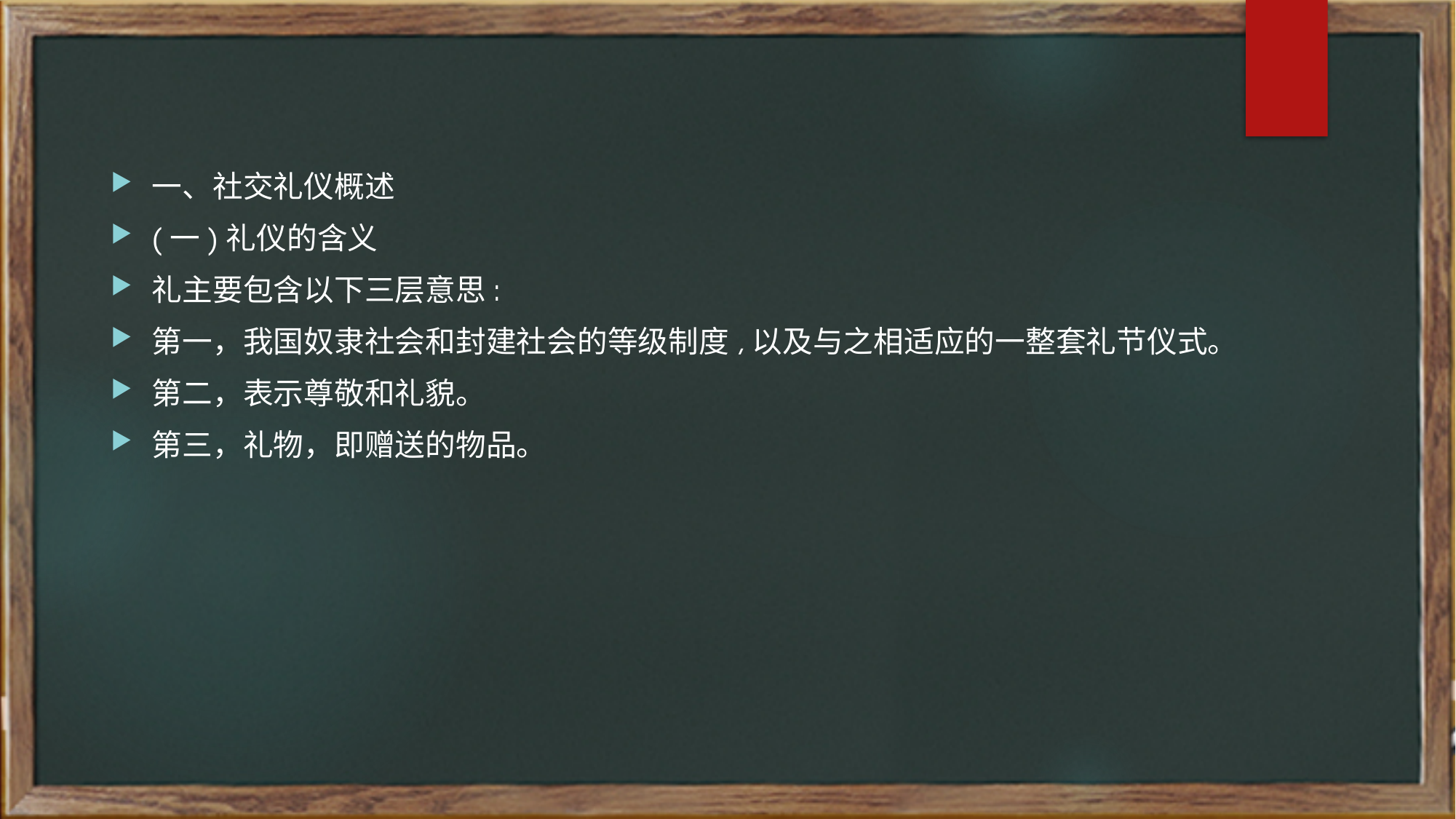

一、社交礼仪概述
(一)礼仪的含义
礼主要包含以下三层意思:
第一，我国奴隶社会和封建社会的等级制度,以及与之相适应的一整套礼节仪式。
第二，表示尊敬和礼貌。
第三，礼物，即赠送的物品。